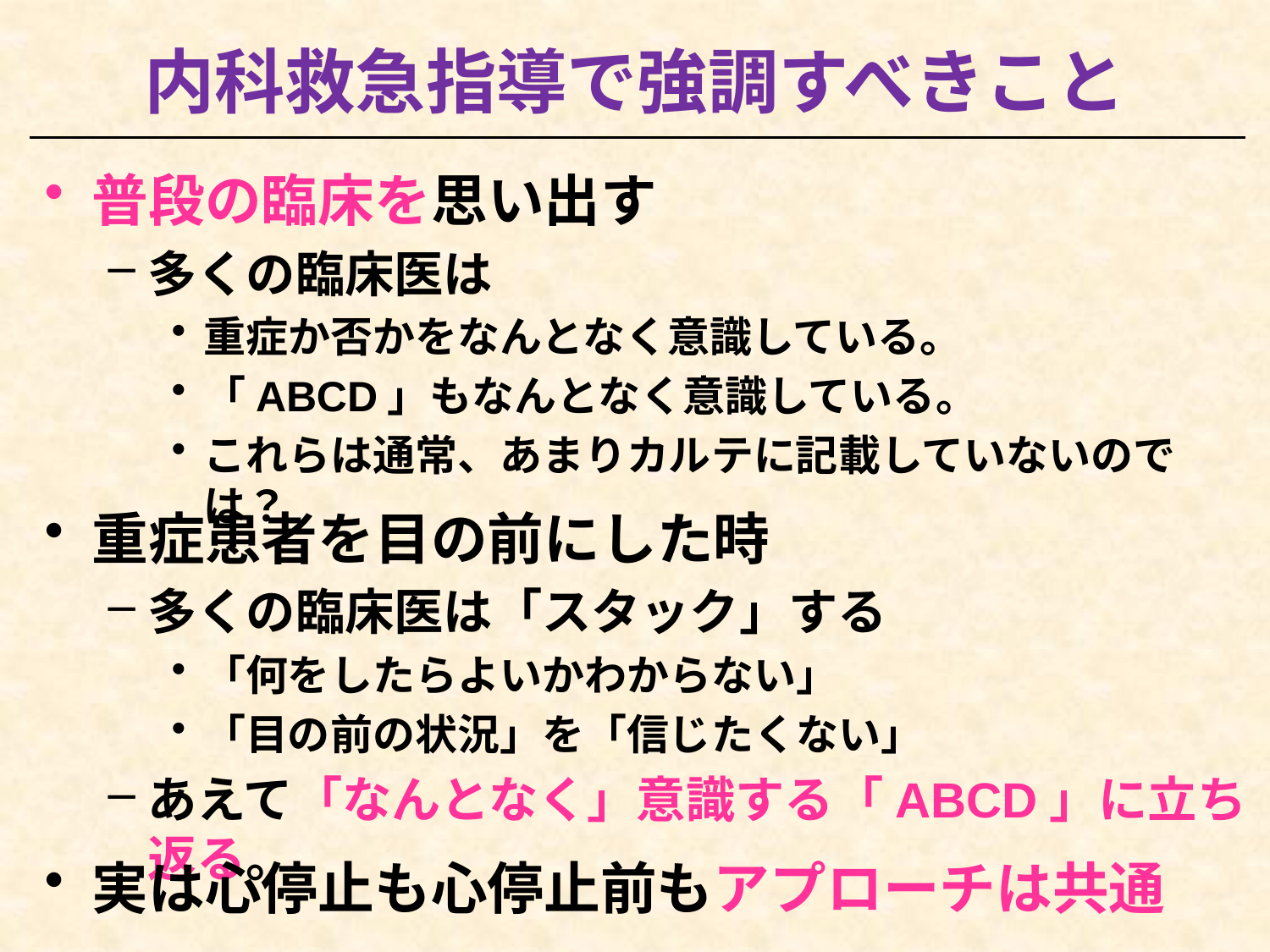

# 内科救急指導で強調すべきこと
普段の臨床を思い出す
多くの臨床医は
重症か否かをなんとなく意識している。
「ABCD」もなんとなく意識している。
これらは通常、あまりカルテに記載していないのでは？
重症患者を目の前にした時
多くの臨床医は「スタック」する
「何をしたらよいかわからない」
「目の前の状況」を「信じたくない」
あえて「なんとなく」意識する「ABCD」に立ち返る。
実は心停止も心停止前もアプローチは共通